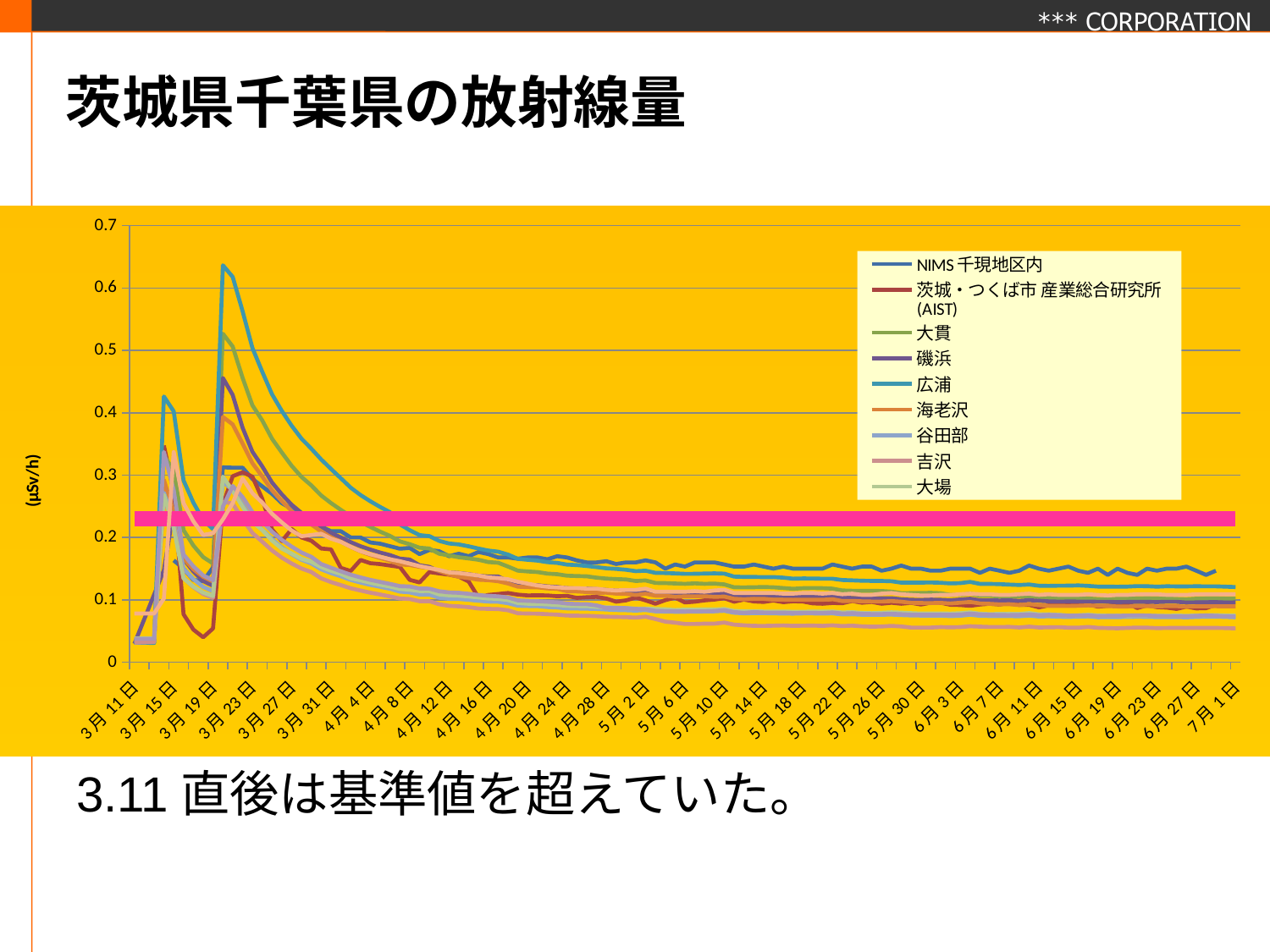

# 茨城県千葉県の放射線量

### Chart

| Category | NIMS千現地区内 | 茨城・つくば市 産業総合研究所(AIST) | 大貫 | 磯浜 | 広浦 | 海老沢 | 谷田部 | 吉沢 | 大場 | 石川 | 基準 | 千葉県山武市 |
|---|---|---|---|---|---|---|---|---|---|---|---|---|
| 41344 | None | None | 0.0313 | 0.0296 | 0.0316 | 0.0372 | 0.0314 | 0.0316 | 0.0386 | 0.0376 | 0.23 | 0.078 |
| 41345 | None | None | None | None | None | None | None | None | None | 0.0375 | 0.23 | 0.078 |
| 41346 | None | None | 0.0312 | None | 0.0309 | 0.036 | 0.0326 | 0.0324 | 0.0383 | 0.0375 | 0.23 | 0.078 |
| 41347 | None | 0.3475000000000001 | 0.3314 | 0.1475 | 0.4262 | 0.2925 | 0.2717 | 0.2623 | 0.2686 | 0.3373 | 0.23 | 0.102 |
| 41348 | 0.1633 | 0.27272727272727276 | 0.3073 | 0.2445 | 0.4023 | 0.2407 | 0.2269 | 0.2219 | 0.216 | 0.276 | 0.23 | 0.337 |
| 41349 | 0.15 | 0.076875 | 0.2118 | 0.1655 | 0.2915 | 0.1661 | 0.1499 | 0.1351 | 0.1344 | 0.1727 | 0.23 | 0.255 |
| 41350 | 0.132 | 0.05229166666666668 | 0.187 | 0.1455 | 0.2558 | 0.1491 | 0.1332 | 0.1204 | 0.1211 | 0.1538 | 0.23 | 0.226 |
| 41351 | 0.13 | 0.040000000000000015 | 0.1685 | 0.1302 | 0.228 | 0.1369 | 0.1206 | 0.1093 | 0.1116 | 0.1391 | 0.23 | 0.204 |
| 41352 | 0.152 | 0.05416666666666667 | 0.1582 | 0.1225 | 0.2134 | 0.1295 | 0.1138 | 0.1032 | 0.106 | 0.1314 | 0.23 | 0.207 |
| 41353 | 0.3125 | 0.25208333333333327 | 0.5268 | 0.4558 | 0.6365 | 0.3933 | 0.2895 | 0.2573 | 0.2975 | 0.2492 | 0.23 | 0.229 |
| 41354 | 0.312 | 0.2983333333333334 | 0.5062 | 0.4286 | 0.6178 | 0.3814 | 0.2758 | 0.2544 | 0.2748 | 0.2826 | 0.23 | 0.255 |
| 41355 | 0.312 | 0.30458333333333326 | 0.4562 | 0.3762 | 0.5631 | 0.3508 | 0.2525 | 0.2295 | 0.2494 | 0.2649 | 0.23 | 0.295 |
| 41356 | 0.294 | 0.2977083333333333 | 0.412 | 0.3376 | 0.504 | 0.3192 | 0.2272 | 0.2072 | 0.2248 | 0.2408 | 0.23 | 0.271 |
| 41357 | 0.28200000000000003 | 0.26229166666666665 | 0.3879 | 0.3142 | 0.466 | 0.298 | 0.2123 | 0.1934 | 0.212 | 0.2256 | 0.23 | 0.256 |
| 41358 | 0.27 | 0.21291666666666673 | 0.3583 | 0.2881 | 0.4296 | 0.2756 | 0.1971 | 0.1792 | 0.195 | 0.2093 | 0.23 | 0.238 |
| 41359 | 0.255 | 0.1941666666666667 | 0.3361 | 0.269 | 0.4028 | 0.2582 | 0.1838 | 0.1676 | 0.1819 | 0.196 | 0.23 | 0.224 |
| 41360 | 0.246 | 0.21354166666666666 | 0.3149 | 0.2524 | 0.3792 | 0.2423 | 0.1732 | 0.1582 | 0.1743 | 0.1853 | 0.23 | 0.211 |
| 41361 | 0.2283 | 0.20000000000000004 | 0.2971 | 0.2393 | 0.3584 | 0.2291 | 0.1643 | 0.1502 | 0.1658 | 0.1758 | 0.23 | 0.202 |
| 41362 | 0.2275 | 0.1947916666666667 | 0.2834 | 0.2303 | 0.3424 | 0.2208 | 0.1583 | 0.1446 | 0.161 | 0.1689 | 0.23 | 0.204 |
| 41363 | 0.2175 | 0.1822916666666667 | 0.2673 | 0.2177 | 0.3252 | 0.2097 | 0.1489 | 0.1344 | 0.1527 | 0.1575 | 0.23 | 0.206 |
| 41364 | 0.21 | 0.18083333333333337 | 0.2551 | 0.2072 | 0.3099 | 0.2002 | 0.1429 | 0.1285 | 0.1466 | 0.1515 | 0.23 | 0.198 |
| 41365 | 0.21 | 0.15125 | 0.2443 | 0.2001 | 0.295 | 0.1934 | 0.1378 | 0.1237 | 0.1416 | 0.1458 | 0.23 | 0.193 |
| 41366 | 0.20000000000000004 | 0.14625 | 0.2339 | 0.1926 | 0.2799 | 0.1849 | 0.132 | 0.1186 | 0.1347 | 0.1403 | 0.23 | 0.185 |
| 41367 | 0.2 | 0.16395833333333334 | 0.225 | 0.1859 | 0.268 | 0.1777 | 0.1277 | 0.1149 | 0.1313 | 0.136 | 0.23 | 0.178 |
| 41368 | 0.192 | 0.15874999999999997 | 0.2169 | 0.1806 | 0.258 | 0.172 | 0.124 | 0.1115 | 0.1275 | 0.1321 | 0.23 | 0.173 |
| 41369 | 0.19 | 0.15729166666666664 | 0.2093 | 0.1758 | 0.2489 | 0.1672 | 0.1209 | 0.1086 | 0.1242 | 0.1288 | 0.23 | 0.169 |
| 41370 | 0.186 | 0.155 | 0.2025 | 0.1717 | 0.2405 | 0.1627 | 0.1177 | 0.1055 | 0.1213 | 0.1256 | 0.23 | 0.165 |
| 41371 | 0.182 | 0.15270833333333333 | 0.1938 | 0.1661 | 0.221 | 0.1566 | 0.1132 | 0.1022 | 0.1176 | 0.1221 | 0.23 | 0.162 |
| 41372 | 0.1833 | 0.13208333333333336 | 0.1893 | 0.1647 | 0.2117 | 0.1559 | 0.112 | 0.1013 | 0.1162 | 0.1214 | 0.23 | 0.158 |
| 41373 | 0.1733 | 0.12791666666666665 | 0.1836 | 0.1554 | 0.2038 | 0.1531 | 0.1083 | 0.0979 | 0.1141 | 0.1182 | 0.23 | 0.154 |
| 41374 | 0.18 | 0.1445833333333333 | 0.1823 | 0.1529 | 0.2022 | 0.1511 | 0.1083 | 0.0979 | 0.1142 | 0.118 | 0.23 | 0.151 |
| 41375 | 0.178 | 0.14229166666666668 | 0.1739 | 0.1456 | 0.1945 | 0.1463 | 0.1034 | 0.0929 | 0.1087 | 0.1137 | 0.23 | 0.148 |
| 41376 | 0.17 | 0.14041666666666666 | 0.1712 | 0.144 | 0.1904 | 0.1408 | 0.1016 | 0.0904 | 0.1072 | 0.112 | 0.23 | 0.144 |
| 41377 | 0.17400000000000002 | 0.13729166666666662 | 0.1683 | 0.1431 | 0.1889 | 0.137 | 0.1014 | 0.0896 | 0.1067 | 0.1113 | 0.23 | 0.143 |
| 41378 | 0.16999999999999998 | 0.12937499999999996 | 0.1664 | 0.1412 | 0.1858 | 0.1348 | 0.1 | 0.0883 | 0.1054 | 0.1097 | 0.23 | 0.141 |
| 41379 | 0.1767 | 0.10375000000000002 | 0.1642 | 0.1386 | 0.1822 | 0.1322 | 0.0985 | 0.0861 | 0.1039 | 0.1078 | 0.23 | 0.139 |
| 41380 | 0.1733 | 0.1079166666666667 | 0.1606 | 0.1375 | 0.179 | 0.1315 | 0.0972 | 0.0855 | 0.1022 | 0.1064 | 0.23 | 0.136 |
| 41381 | 0.168 | 0.10937500000000001 | 0.1595 | 0.1374 | 0.1772 | 0.1298 | 0.0969 | 0.0852 | 0.1016 | 0.1056 | 0.23 | 0.135 |
| 41382 | 0.168 | 0.11104166666666666 | 0.1534 | 0.13 | 0.1726 | 0.1262 | 0.0946 | 0.0833 | 0.0997 | 0.1039 | 0.23 | 0.133 |
| 41383 | 0.166 | 0.10833333333333335 | 0.1468 | 0.1246 | 0.1657 | 0.1211 | 0.0906 | 0.0785 | 0.0949 | 0.0992 | 0.23 | 0.129 |
| 41384 | 0.168 | 0.10708333333333335 | 0.1455 | 0.1241 | 0.1642 | 0.1203 | 0.0901 | 0.0781 | 0.0938 | 0.0984 | 0.23 | 0.126 |
| 41385 | 0.168 | 0.10729166666666667 | 0.1446 | 0.1234 | 0.1629 | 0.1201 | 0.0899 | 0.0778 | 0.0937 | 0.0978 | 0.23 | 0.123 |
| 41386 | 0.165 | 0.10708333333333335 | 0.1421 | 0.1217 | 0.1604 | 0.1183 | 0.0884 | 0.077 | 0.0928 | 0.0969 | 0.23 | 0.121 |
| 41387 | 0.17 | 0.10583333333333335 | 0.1411 | 0.1207 | 0.1592 | 0.1177 | 0.0877 | 0.0763 | 0.0918 | 0.096 | 0.23 | 0.12 |
| 41388 | 0.168 | 0.10645833333333334 | 0.1387 | 0.1188 | 0.1565 | 0.1139 | 0.0863 | 0.0749 | 0.0905 | 0.0941 | 0.23 | 0.119 |
| 41389 | 0.1633 | 0.10312500000000001 | 0.1382 | 0.1181 | 0.1557 | 0.1135 | 0.0861 | 0.0746 | 0.0901 | 0.0933 | 0.23 | 0.119 |
| 41390 | 0.16 | 0.10416666666666669 | 0.1378 | 0.1181 | 0.1543 | 0.1125 | 0.0858 | 0.0745 | 0.09 | 0.0931 | 0.23 | 0.118 |
| 41391 | 0.16 | 0.10479166666666669 | 0.1356 | 0.1173 | 0.1525 | 0.1113 | 0.0854 | 0.0738 | 0.0887 | 0.0911 | 0.23 | 0.118 |
| 41392 | 0.162 | 0.10208333333333335 | 0.1341 | 0.1159 | 0.1506 | 0.1115 | 0.0845 | 0.073 | 0.088 | 0.0869 | 0.23 | 0.116 |
| 41393 | 0.1575 | 0.09708333333333334 | 0.1333 | 0.1148 | 0.1496 | 0.11 | 0.0837 | 0.0726 | 0.0876 | 0.087 | 0.23 | 0.115 |
| 41394 | 0.16 | 0.09916666666666668 | 0.1327 | 0.1142 | 0.1483 | 0.1095 | 0.0834 | 0.0723 | 0.0868 | 0.0868 | 0.23 | 0.116 |
| 41395 | 0.16 | 0.10375000000000005 | 0.1302 | 0.1123 | 0.146 | 0.1078 | 0.0827 | 0.0715 | 0.0859 | 0.0855 | 0.23 | 0.116 |
| 41396 | 0.1633 | 0.09916666666666668 | 0.1311 | 0.1141 | 0.1467 | 0.1097 | 0.0837 | 0.073 | 0.0861 | 0.0851 | 0.23 | 0.118 |
| 41397 | 0.16 | 0.09375000000000001 | 0.1271 | 0.1111 | 0.1433 | 0.1067 | 0.0815 | 0.0693 | 0.0853 | 0.0824 | 0.23 | 0.113 |
| 41398 | 0.15 | 0.09958333333333334 | 0.1269 | 0.1108 | 0.143 | 0.1065 | 0.0812 | 0.0651 | 0.0849 | 0.082 | 0.23 | 0.113 |
| 41399 | 0.1567 | 0.10354166666666668 | 0.1262 | 0.1098 | 0.1424 | 0.1049 | 0.0809 | 0.0634 | 0.0837 | 0.0818 | 0.23 | 0.113 |
| 41400 | 0.1533 | 0.09583333333333334 | 0.1257 | 0.1102 | 0.1417 | 0.1056 | 0.0809 | 0.0613 | 0.0843 | 0.0814 | 0.23 | 0.113 |
| 41401 | 0.16 | 0.09708333333333335 | 0.1265 | 0.1104 | 0.1418 | 0.1057 | 0.0812 | 0.0613 | 0.0841 | 0.0817 | 0.23 | 0.114 |
| 41402 | 0.16 | 0.0991666666666667 | 0.1257 | 0.1104 | 0.1422 | 0.1058 | 0.0813 | 0.0618 | 0.0847 | 0.0816 | 0.23 | 0.113 |
| 41403 | 0.16 | 0.10041666666666671 | 0.1261 | 0.1105 | 0.1425 | 0.1048 | 0.0816 | 0.0619 | 0.0845 | 0.0822 | 0.23 | 0.115 |
| 41404 | 0.1567 | 0.10270833333333335 | 0.1248 | 0.1104 | 0.142 | 0.1052 | 0.0824 | 0.0636 | 0.0854 | 0.0836 | 0.23 | 0.116 |
| 41405 | 0.1533 | 0.09708333333333334 | 0.1201 | 0.1069 | 0.1373 | 0.1017 | 0.0793 | 0.0603 | 0.0823 | 0.0805 | 0.23 | 0.111 |
| 41406 | 0.1533 | 0.1004166666666667 | 0.12 | 0.1064 | 0.1368 | 0.1008 | 0.0784 | 0.0592 | 0.0816 | 0.0792 | 0.23 | 0.111 |
| 41407 | 0.1567 | 0.09750000000000003 | 0.1202 | 0.1074 | 0.1368 | 0.1017 | 0.0786 | 0.0584 | 0.0816 | 0.0804 | 0.23 | 0.111 |
| 41408 | 0.1533 | 0.09666666666666669 | 0.1206 | 0.1072 | 0.1364 | 0.1016 | 0.0786 | 0.0582 | 0.0814 | 0.0797 | 0.23 | 0.111 |
| 41409 | 0.15 | 0.09895833333333336 | 0.1201 | 0.1063 | 0.1366 | 0.1003 | 0.0784 | 0.0586 | 0.0814 | 0.0797 | 0.23 | 0.111 |
| 41410 | 0.1533 | 0.09625 | 0.1189 | 0.106 | 0.1356 | 0.1003 | 0.078 | 0.059 | 0.0813 | 0.0795 | 0.23 | 0.11 |
| 41411 | 0.15 | 0.09770833333333334 | 0.1177 | 0.1054 | 0.1339 | 0.1 | 0.0778 | 0.0584 | 0.081 | 0.0789 | 0.23 | 0.11 |
| 41412 | 0.15 | 0.09729166666666668 | 0.1187 | 0.1055 | 0.1343 | 0.1002 | 0.0782 | 0.0586 | 0.0809 | 0.0791 | 0.23 | 0.111 |
| 41413 | 0.15 | 0.09437500000000003 | 0.119 | 0.1058 | 0.1342 | 0.1001 | 0.0782 | 0.0588 | 0.0813 | 0.0791 | 0.23 | 0.111 |
| 41414 | 0.15 | 0.09375000000000004 | 0.1187 | 0.1056 | 0.1338 | 0.1001 | 0.078 | 0.0583 | 0.0812 | 0.0789 | 0.23 | 0.11 |
| 41415 | 0.1567 | 0.09500000000000003 | 0.118 | 0.1058 | 0.1338 | 0.1011 | 0.0783 | 0.0592 | 0.0813 | 0.0798 | 0.23 | 0.111 |
| 41416 | 0.1533 | 0.09458333333333335 | 0.1151 | 0.1041 | 0.1318 | 0.0981 | 0.0766 | 0.058 | 0.0798 | 0.0781 | 0.23 | 0.109 |
| 41417 | 0.15 | 0.09812500000000003 | 0.1146 | 0.1029 | 0.1313 | 0.0983 | 0.0769 | 0.0587 | 0.0803 | 0.0787 | 0.23 | 0.11 |
| 41418 | 0.1533 | 0.0954166666666667 | 0.1144 | 0.1027 | 0.1306 | 0.0976 | 0.0761 | 0.0576 | 0.0791 | 0.0777 | 0.23 | 0.108 |
| 41419 | 0.1533 | 0.09666666666666668 | 0.1145 | 0.1025 | 0.1304 | 0.0973 | 0.076 | 0.057 | 0.0786 | 0.0773 | 0.23 | 0.108 |
| 41420 | 0.1467 | 0.09375000000000004 | 0.1142 | 0.1026 | 0.1303 | 0.0972 | 0.0761 | 0.0573 | 0.0793 | 0.0773 | 0.23 | 0.11 |
| 41421 | 0.15 | 0.0954166666666667 | 0.1132 | 0.1027 | 0.1298 | 0.098 | 0.0763 | 0.0583 | 0.0801 | 0.0776 | 0.23 | 0.111 |
| 41422 | 0.155 | 0.09375000000000001 | 0.1108 | 0.101 | 0.1276 | 0.097 | 0.0756 | 0.0574 | 0.0795 | 0.077 | 0.23 | 0.109 |
| 41423 | 0.15 | 0.09520833333333335 | 0.1109 | 0.1001 | 0.1277 | 0.0952 | 0.075 | 0.0556 | 0.0787 | 0.0762 | 0.23 | 0.108 |
| 41424 | 0.15 | 0.09250000000000003 | 0.111 | 0.0999 | 0.1277 | 0.095 | 0.0748 | 0.0555 | 0.0781 | 0.076 | 0.23 | 0.107 |
| 41425 | 0.1467 | 0.09541666666666666 | 0.1113 | 0.1004 | 0.1278 | 0.0948 | 0.0746 | 0.0556 | 0.0781 | 0.076 | 0.23 | 0.107 |
| 41426 | 0.1467 | 0.09541666666666666 | 0.1107 | 0.1001 | 0.1274 | 0.0952 | 0.0747 | 0.0564 | 0.0783 | 0.0763 | 0.23 | 0.108 |
| 41427 | 0.15 | 0.09208333333333335 | 0.108 | 0.0994 | 0.1264 | 0.0942 | 0.0739 | 0.056 | 0.0779 | 0.076 | 0.23 | 0.108 |
| 41428 | 0.15 | 0.09166666666666669 | 0.1082 | 0.1006 | 0.1269 | 0.0954 | 0.0745 | 0.0564 | 0.0786 | 0.0764 | 0.23 | 0.109 |
| 41429 | 0.15 | 0.09041666666666669 | 0.1098 | 0.1019 | 0.1288 | 0.0967 | 0.0761 | 0.0577 | 0.08 | 0.078 | 0.23 | 0.11 |
| 41430 | 0.1433 | 0.09250000000000001 | 0.1067 | 0.0994 | 0.1257 | 0.0943 | 0.0744 | 0.0571 | 0.0778 | 0.0767 | 0.23 | 0.109 |
| 41431 | 0.15 | 0.09375000000000001 | 0.1064 | 0.0992 | 0.1256 | 0.0936 | 0.0741 | 0.0565 | 0.0771 | 0.0762 | 0.23 | 0.109 |
| 41432 | 0.1467 | 0.09250000000000004 | 0.1054 | 0.099 | 0.1252 | 0.0927 | 0.0738 | 0.0565 | 0.0775 | 0.0757 | 0.23 | 0.108 |
| 41433 | 0.1433 | 0.09541666666666666 | 0.1045 | 0.0992 | 0.1245 | 0.093 | 0.0739 | 0.0567 | 0.0777 | 0.0756 | 0.23 | 0.108 |
| 41434 | 0.1467 | 0.091875 | 0.1058 | 0.0985 | 0.1238 | 0.0916 | 0.0737 | 0.0557 | 0.0774 | 0.0759 | 0.23 | 0.109 |
| 41435 | 0.155 | 0.09208333333333335 | 0.1058 | 0.0995 | 0.1246 | 0.0931 | 0.0747 | 0.0571 | 0.0788 | 0.0766 | 0.23 | 0.11 |
| 41436 | 0.15 | 0.0879166666666667 | 0.1046 | 0.0985 | 0.1226 | 0.0915 | 0.0733 | 0.0557 | 0.0768 | 0.0754 | 0.23 | 0.108 |
| 41437 | 0.1467 | 0.09125000000000001 | 0.1032 | 0.0976 | 0.1224 | 0.0904 | 0.0736 | 0.056 | 0.0768 | 0.076 | 0.23 | 0.109 |
| 41438 | 0.15 | 0.0910416666666667 | 0.1032 | 0.0972 | 0.1227 | 0.0904 | 0.0729 | 0.0563 | 0.0761 | 0.0755 | 0.23 | 0.108 |
| 41439 | 0.1533 | 0.09166666666666667 | 0.1028 | 0.0974 | 0.1228 | 0.0901 | 0.0726 | 0.0554 | 0.0748 | 0.0747 | 0.23 | 0.108 |
| 41440 | 0.1467 | 0.09270833333333335 | 0.1033 | 0.0973 | 0.1232 | 0.0905 | 0.073 | 0.0553 | 0.0753 | 0.0749 | 0.23 | 0.108 |
| 41441 | 0.1433 | 0.09312500000000003 | 0.1022 | 0.0973 | 0.1224 | 0.0911 | 0.0735 | 0.0566 | 0.0761 | 0.0753 | 0.23 | 0.109 |
| 41442 | 0.15 | 0.08916666666666671 | 0.1012 | 0.0969 | 0.1213 | 0.0903 | 0.0721 | 0.0552 | 0.0751 | 0.074 | 0.23 | 0.108 |
| 41443 | 0.14 | 0.0904166666666667 | 0.1014 | 0.097 | 0.1212 | 0.0901 | 0.0723 | 0.0548 | 0.0745 | 0.0743 | 0.23 | 0.107 |
| 41444 | 0.15 | 0.09145833333333336 | 0.1019 | 0.0964 | 0.121 | 0.0894 | 0.0723 | 0.0544 | 0.0746 | 0.0744 | 0.23 | 0.108 |
| 41445 | 0.1433 | 0.09437500000000004 | 0.1022 | 0.0967 | 0.1213 | 0.0894 | 0.0726 | 0.055 | 0.0739 | 0.0749 | 0.23 | 0.108 |
| 41446 | 0.14 | 0.08687500000000004 | 0.1024 | 0.0968 | 0.1221 | 0.09 | 0.0729 | 0.0556 | 0.0744 | 0.0751 | 0.23 | 0.109 |
| 41447 | 0.15 | 0.09125000000000004 | 0.1029 | 0.0968 | 0.1219 | 0.0899 | 0.0727 | 0.0554 | 0.0745 | 0.0749 | 0.23 | 0.109 |
| 41448 | 0.1467 | 0.08833333333333336 | 0.1024 | 0.0964 | 0.1211 | 0.0894 | 0.0723 | 0.0547 | 0.0745 | 0.0742 | 0.23 | 0.109 |
| 41449 | 0.15 | 0.08750000000000002 | 0.1023 | 0.097 | 0.1218 | 0.0899 | 0.0723 | 0.0549 | 0.0743 | 0.0738 | 0.23 | 0.108 |
| 41450 | 0.15 | 0.0854166666666667 | 0.1015 | 0.0969 | 0.1216 | 0.0899 | 0.0724 | 0.055 | 0.0749 | 0.0738 | 0.23 | 0.108 |
| 41451 | 0.1533 | 0.08916666666666669 | 0.1009 | 0.0957 | 0.1216 | 0.0888 | 0.0719 | 0.0549 | 0.0744 | 0.0737 | 0.23 | 0.108 |
| 41452 | 0.1467 | 0.08625000000000003 | 0.1019 | 0.096 | 0.1218 | 0.0896 | 0.0726 | 0.0552 | 0.0749 | 0.0745 | 0.23 | 0.109 |
| 41453 | 0.14 | 0.08666666666666668 | 0.1025 | 0.0963 | 0.1217 | 0.0897 | 0.073 | 0.055 | 0.0752 | 0.075 | 0.23 | 0.109 |
| 41454 | 0.1467 | 0.09208333333333336 | 0.1026 | 0.0964 | 0.1217 | 0.0898 | 0.073 | 0.055 | 0.0755 | 0.0745 | 0.23 | 0.109 |
| 41455 | None | None | 0.102 | 0.0958 | 0.1211 | 0.0895 | 0.0726 | 0.0548 | 0.0749 | 0.0737 | 0.23 | 0.109 |
| 41456 | None | None | 0.1018 | 0.096 | 0.1205 | 0.0895 | 0.072 | 0.0542 | 0.0749 | 0.0734 | 0.23 | 0.109 |
3.11直後は基準値を超えていた。